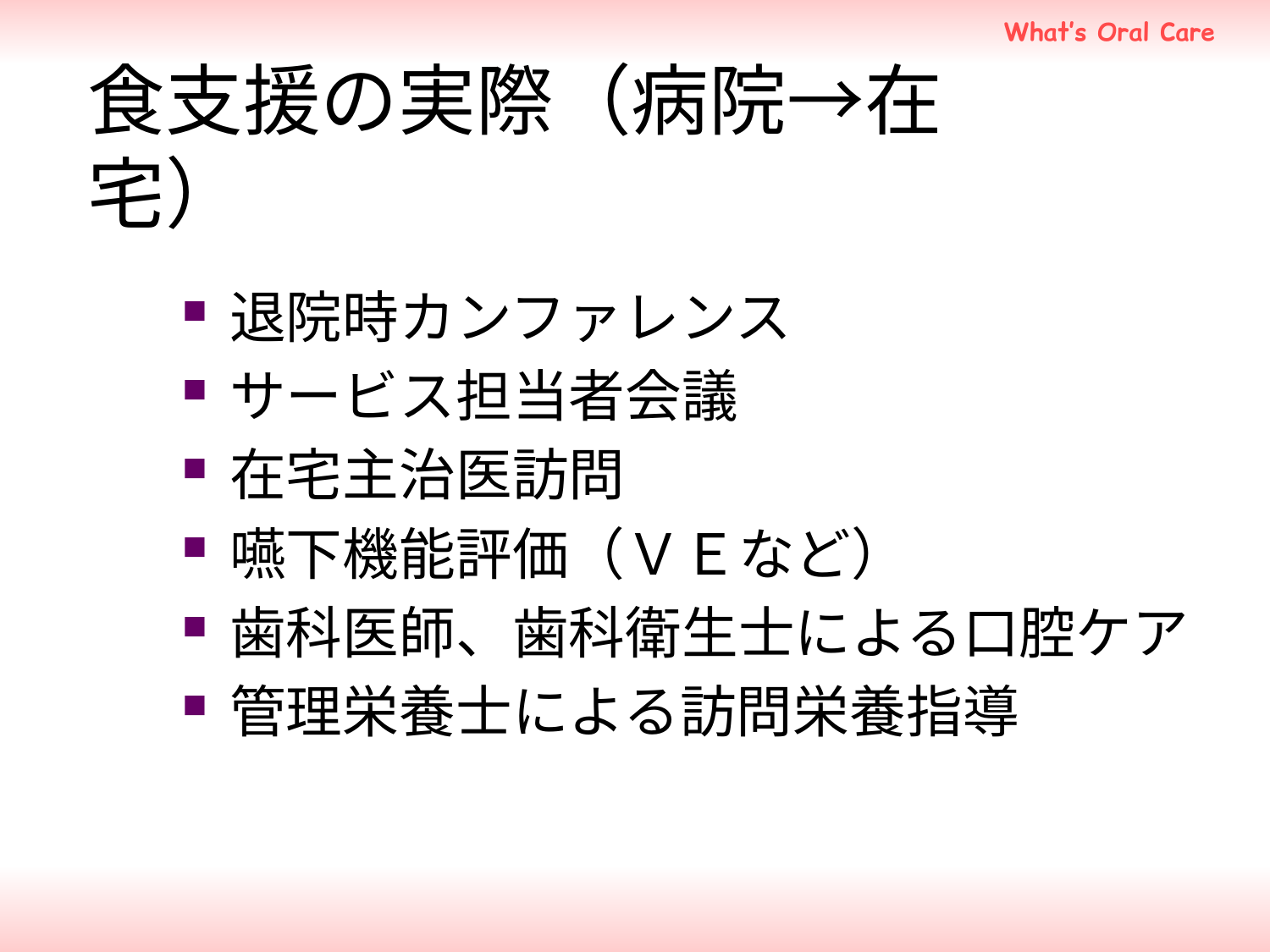

食支援の実際（病院→在宅）
退院時カンファレンス
サービス担当者会議
在宅主治医訪問
嚥下機能評価（ＶＥなど）
歯科医師、歯科衛生士による口腔ケア
管理栄養士による訪問栄養指導